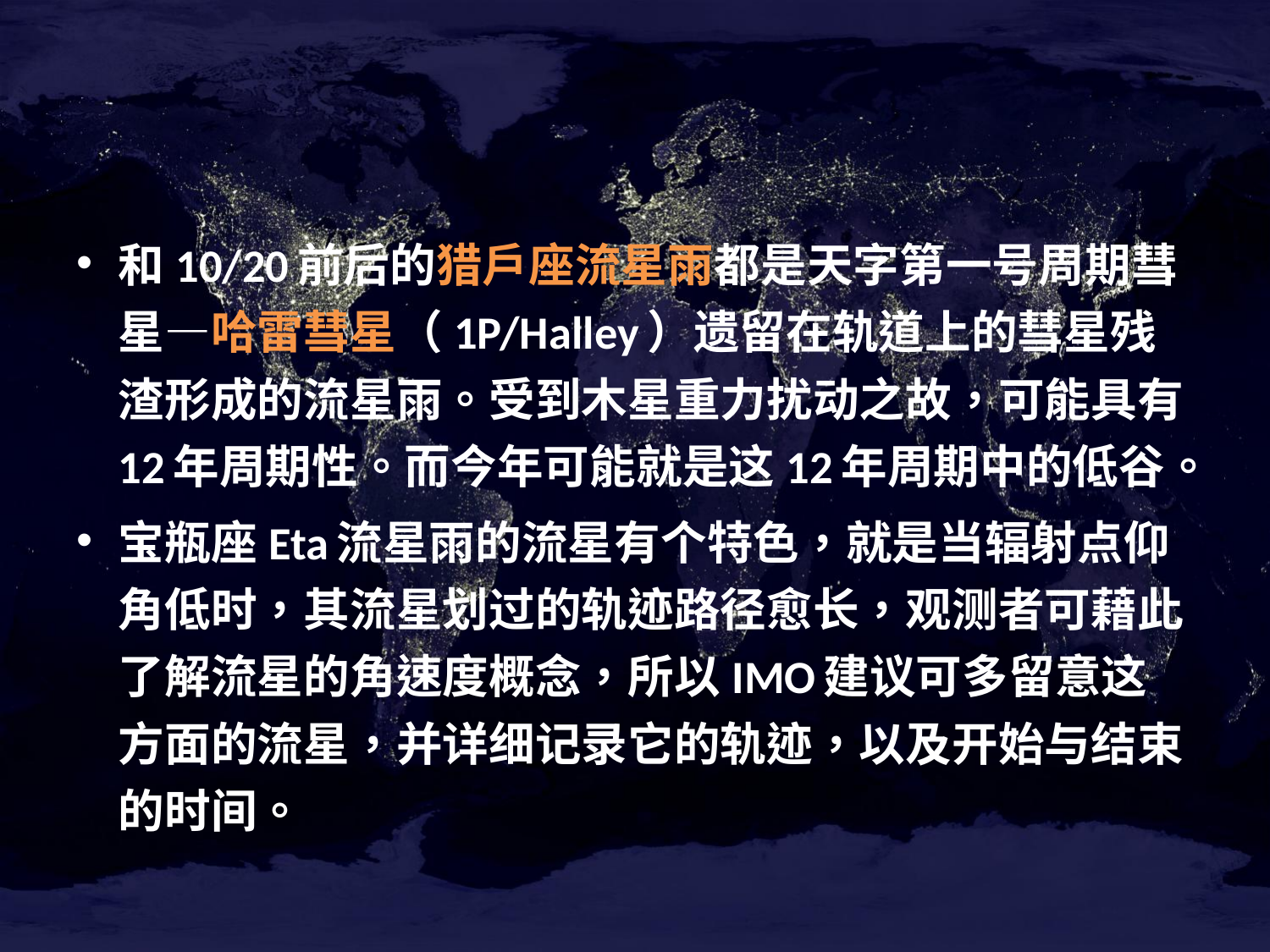

#
和10/20前后的猎户座流星雨都是天字第一号周期彗星—哈雷彗星（1P/Halley）遗留在轨道上的彗星残渣形成的流星雨。受到木星重力扰动之故，可能具有12年周期性。而今年可能就是这12年周期中的低谷。
宝瓶座Eta流星雨的流星有个特色，就是当辐射点仰角低时，其流星划过的轨迹路径愈长，观测者可藉此了解流星的角速度概念，所以IMO建议可多留意这方面的流星，并详细记录它的轨迹，以及开始与结束的时间。